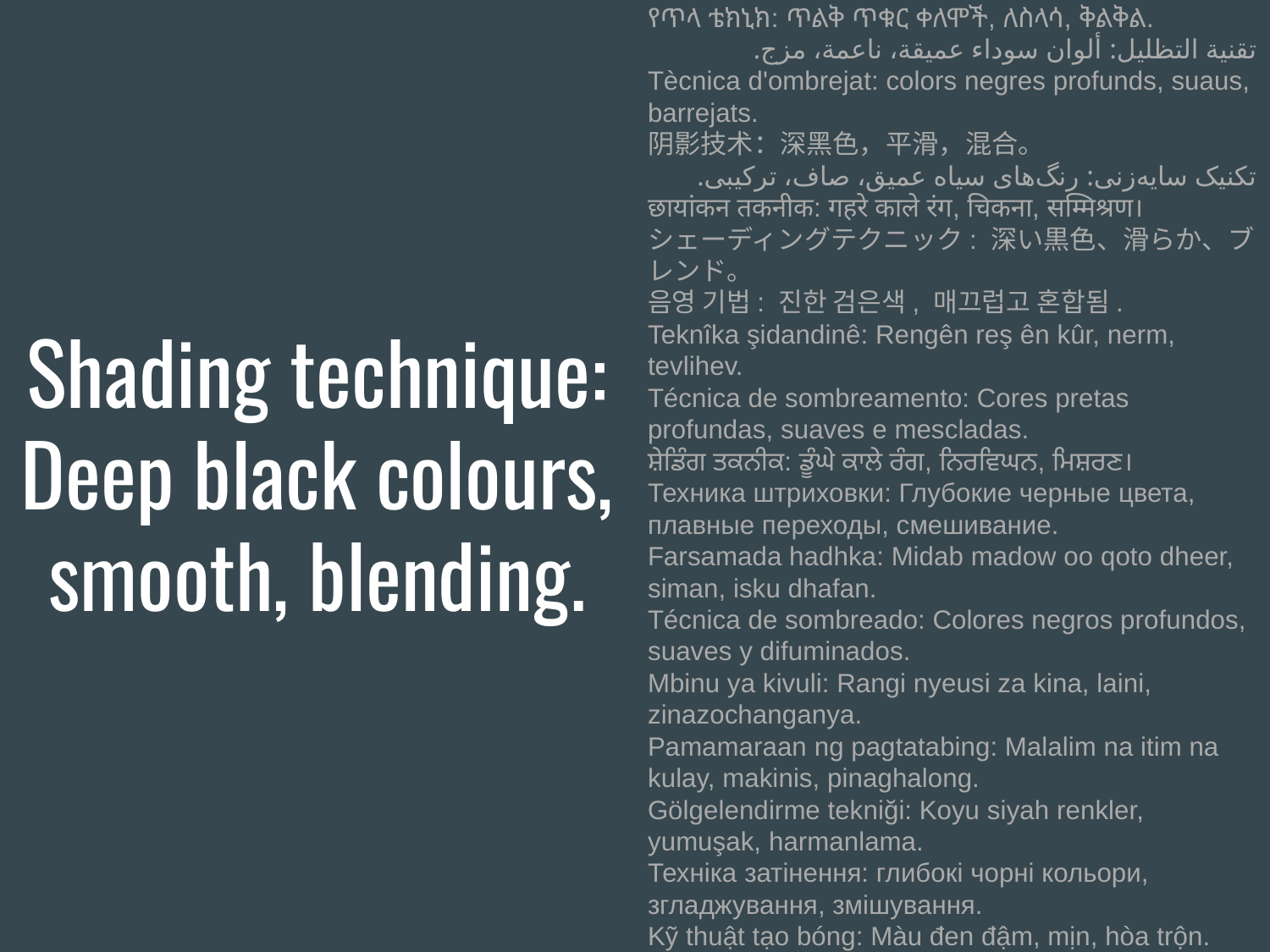

Shading technique: Deep black colours, smooth, blending.
የጥላ ቴክኒክ: ጥልቅ ጥቁር ቀለሞች, ለስላሳ, ቅልቅል.
تقنية التظليل: ألوان سوداء عميقة، ناعمة، مزج.
Tècnica d'ombrejat: colors negres profunds, suaus, barrejats.
阴影技术：深黑色，平滑，混合。
تکنیک سایه‌زنی: رنگ‌های سیاه عمیق، صاف، ترکیبی.
छायांकन तकनीक: गहरे काले रंग, चिकना, सम्मिश्रण।
シェーディングテクニック: 深い黒色、滑らか、ブレンド。
음영 기법: 진한 검은색, 매끄럽고 혼합됨.
Teknîka şidandinê: Rengên reş ên kûr, nerm, tevlihev.
Técnica de sombreamento: Cores pretas profundas, suaves e mescladas.
ਸ਼ੇਡਿੰਗ ਤਕਨੀਕ: ਡੂੰਘੇ ਕਾਲੇ ਰੰਗ, ਨਿਰਵਿਘਨ, ਮਿਸ਼ਰਣ।
Техника штриховки: Глубокие черные цвета, плавные переходы, смешивание.
Farsamada hadhka: Midab madow oo qoto dheer, siman, isku dhafan.
Técnica de sombreado: Colores negros profundos, suaves y difuminados.
Mbinu ya kivuli: Rangi nyeusi za kina, laini, zinazochanganya.
Pamamaraan ng pagtatabing: Malalim na itim na kulay, makinis, pinaghalong.
Gölgelendirme tekniği: Koyu siyah renkler, yumuşak, harmanlama.
Техніка затінення: глибокі чорні кольори, згладжування, змішування.
Kỹ thuật tạo bóng: Màu đen đậm, mịn, hòa trộn.